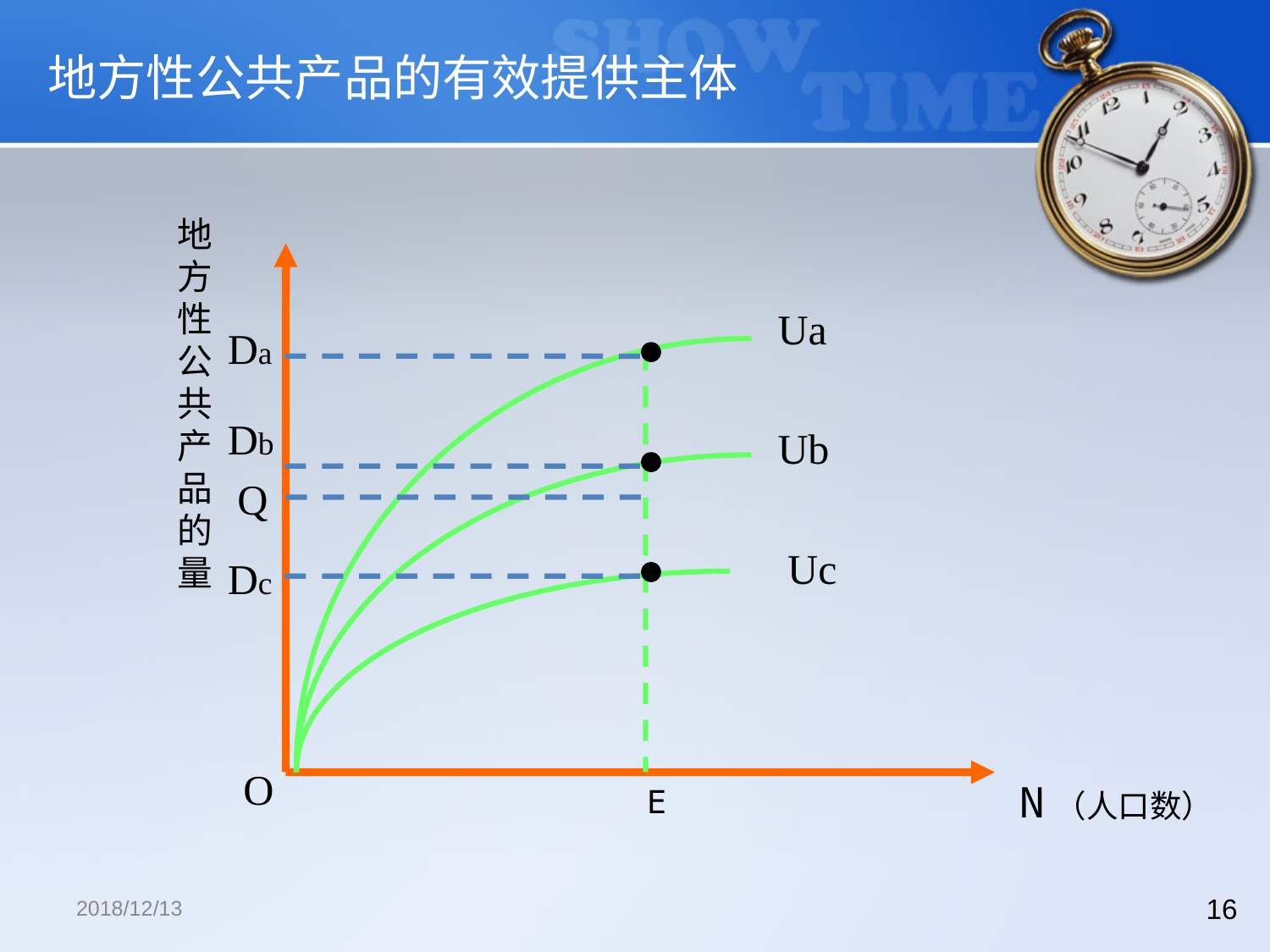

地方性公共产品的有效提供主体
地方性公共产品的量

Ua
Da

Db
Ub

Q

Uc
Dc

O
N（人口数）

E
2018/12/13
16